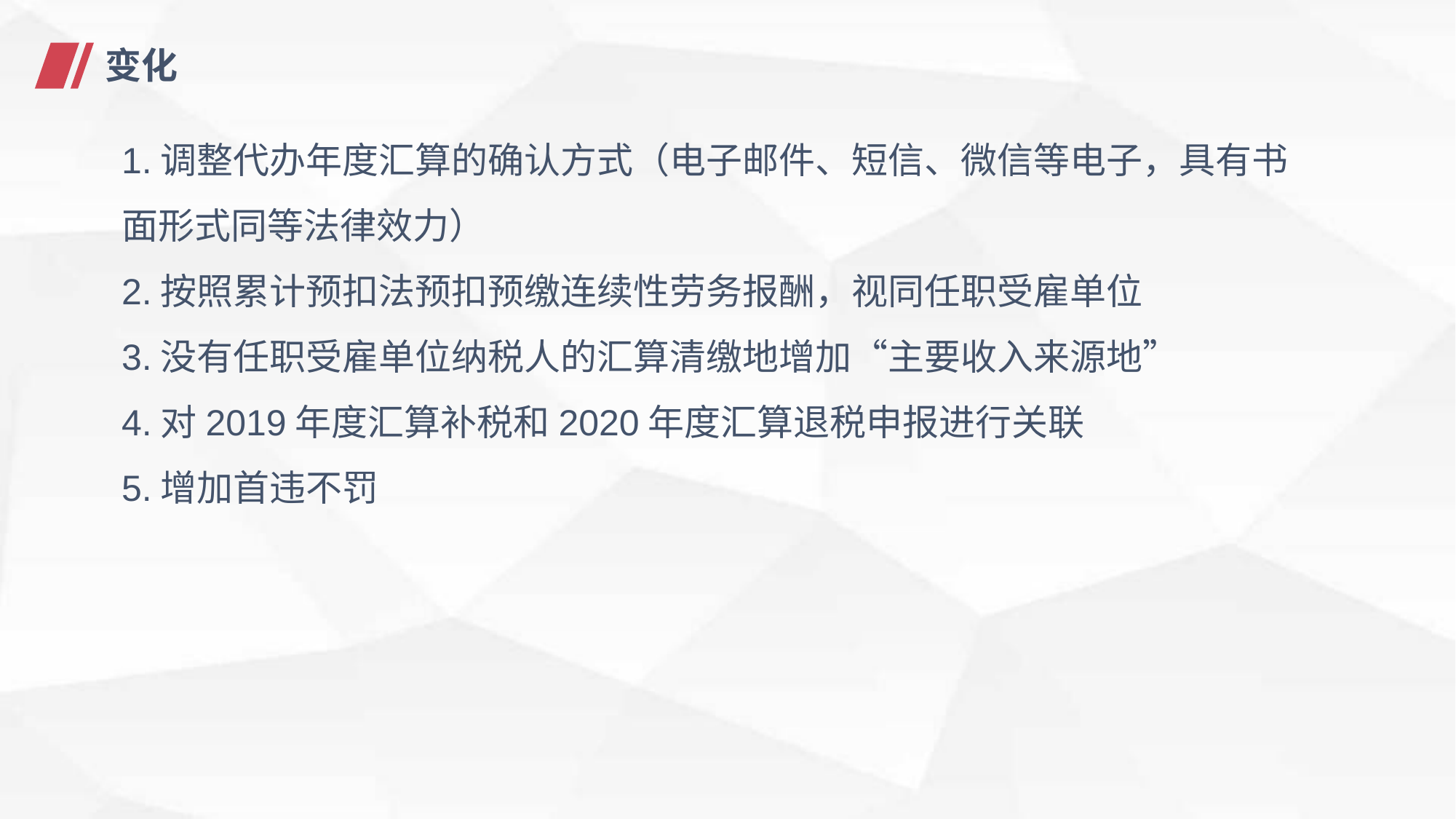

变化

1.调整代办年度汇算的确认方式（电子邮件、短信、微信等电子，具有书面形式同等法律效力）
2.按照累计预扣法预扣预缴连续性劳务报酬，视同任职受雇单位
3.没有任职受雇单位纳税人的汇算清缴地增加“主要收入来源地”
4.对2019年度汇算补税和2020年度汇算退税申报进行关联
5.增加首违不罚